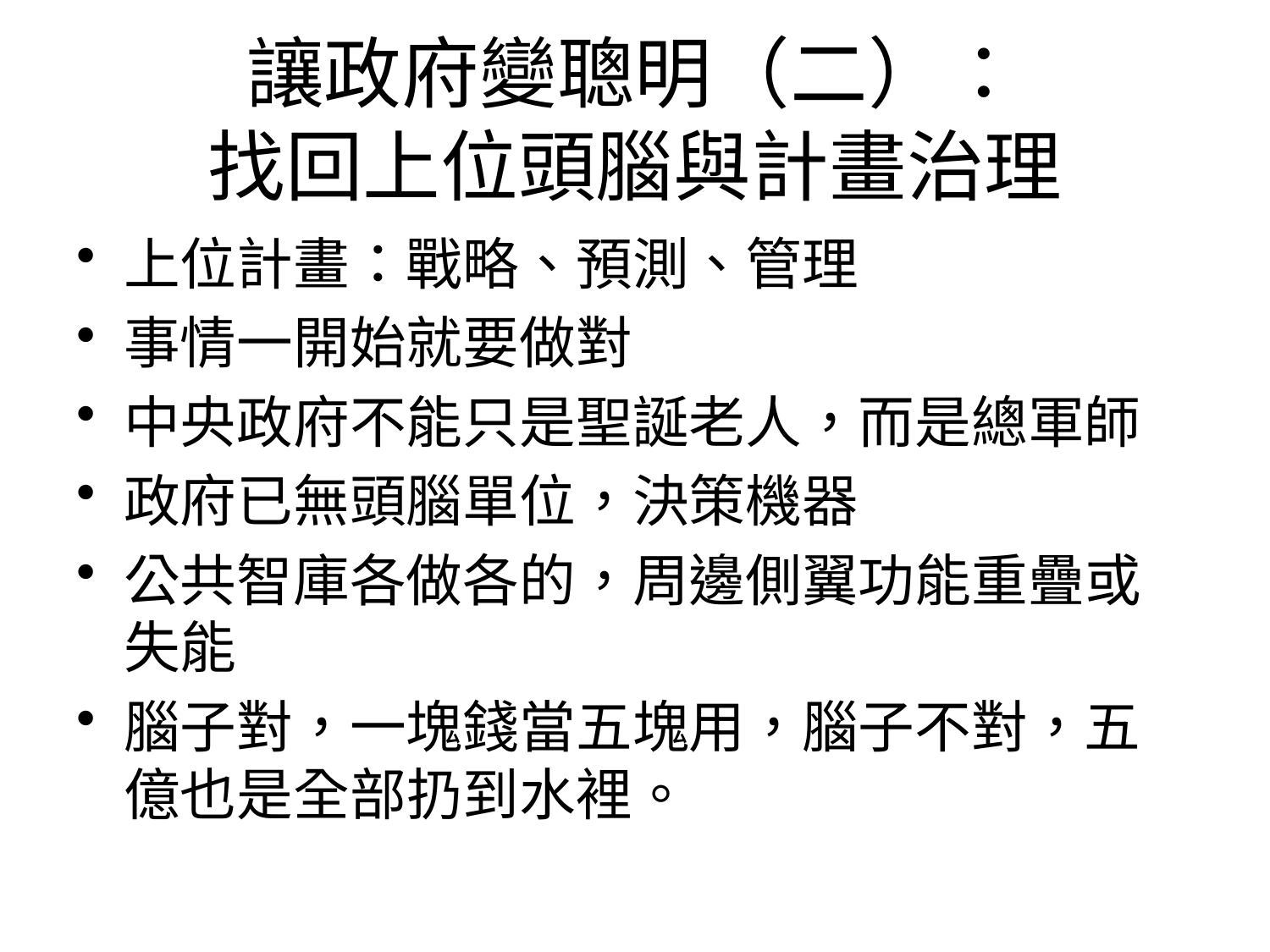

# 讓政府變聰明（二）： 找回上位頭腦與計畫治理
上位計畫：戰略、預測、管理
事情一開始就要做對
中央政府不能只是聖誕老人，而是總軍師
政府已無頭腦單位，決策機器
公共智庫各做各的，周邊側翼功能重疊或失能
腦子對，一塊錢當五塊用，腦子不對，五億也是全部扔到水裡。